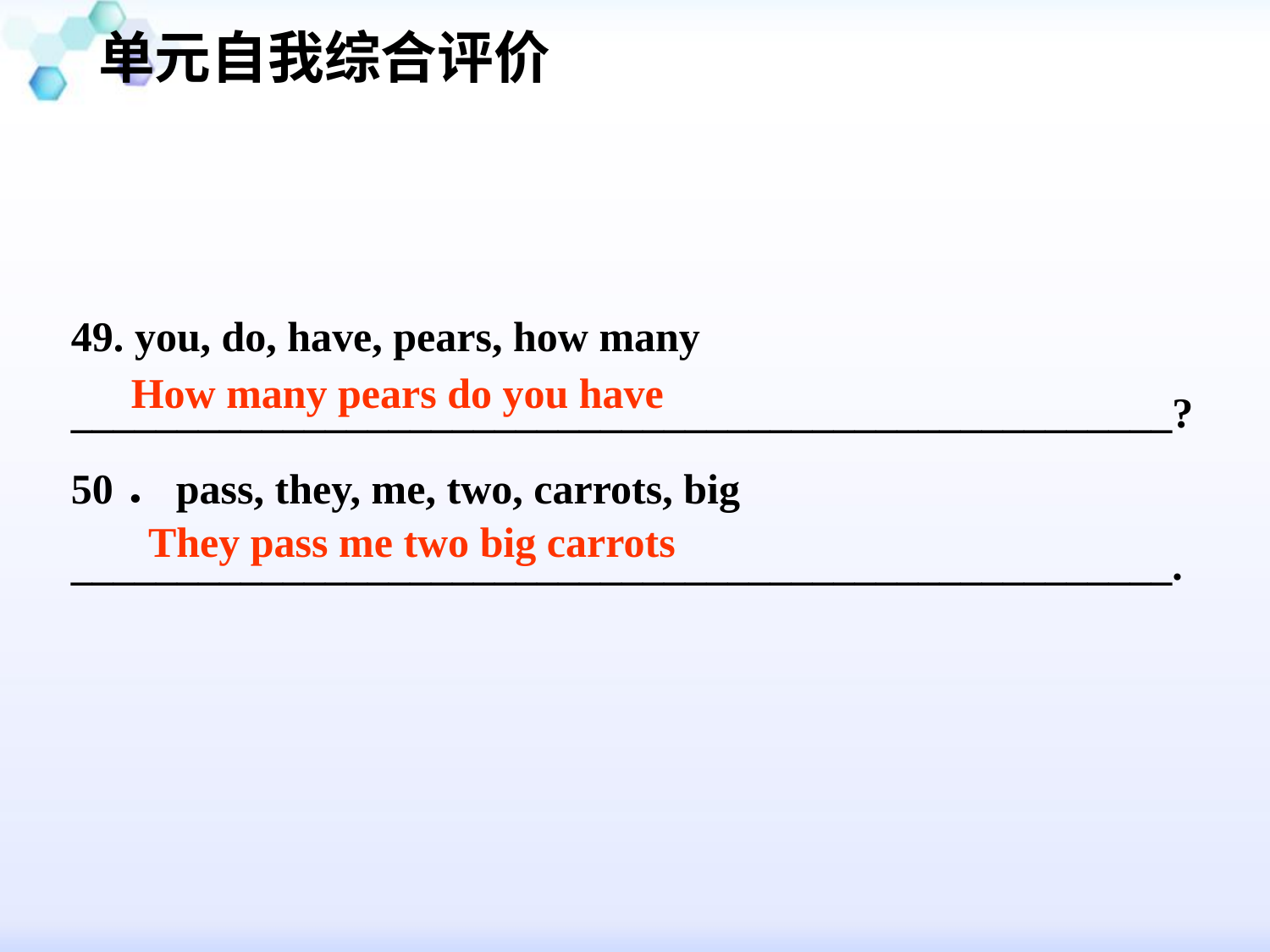

单元自我综合评价
#
49. you, do, have, pears, how many
____________________________________________________?
50．pass, they, me, two, carrots, big
____________________________________________________.
How many pears do you have
They pass me two big carrots